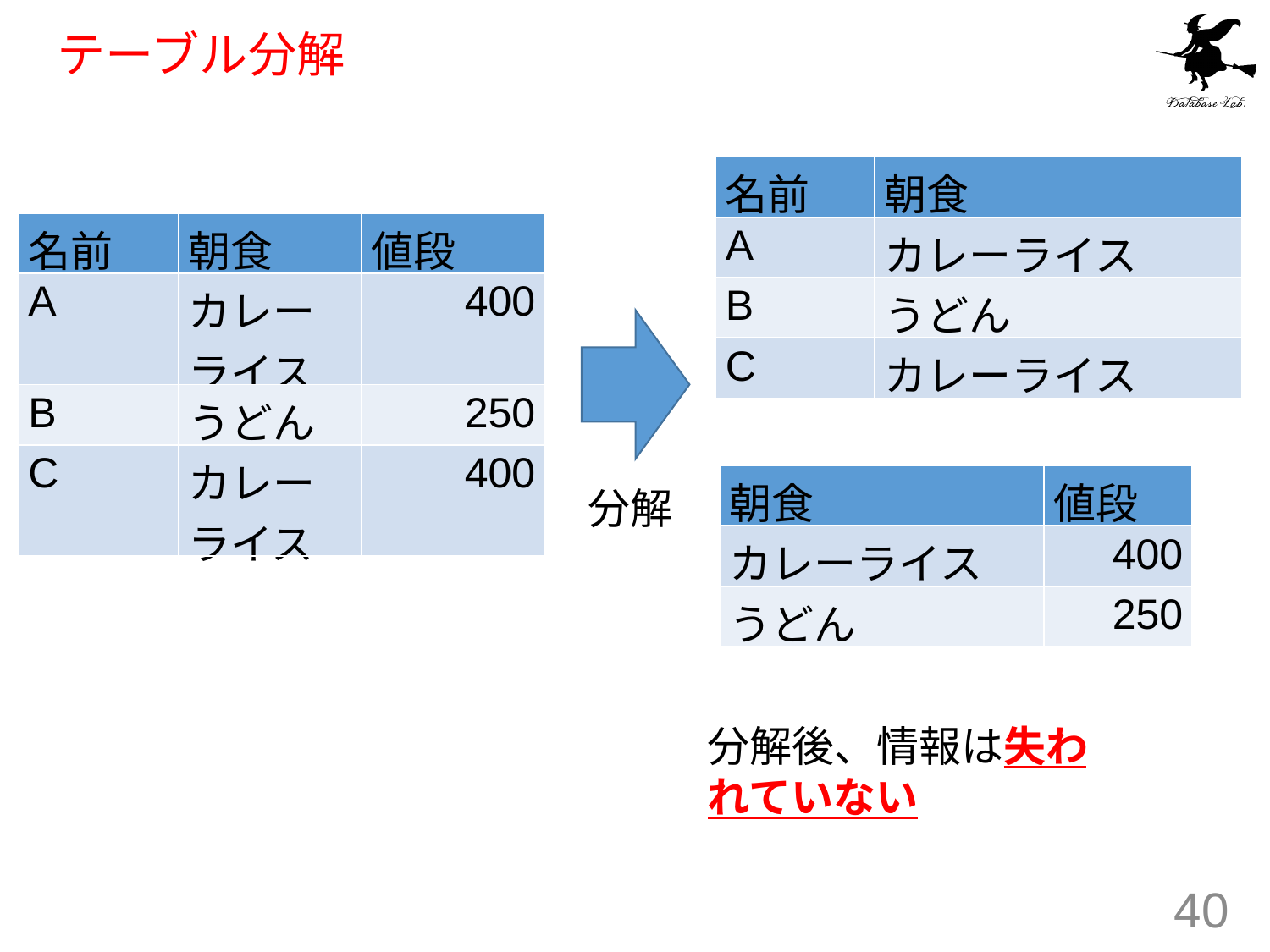

# テーブル分解
| 名前 | 朝食 |
| --- | --- |
| A | カレーライス |
| B | うどん |
| C | カレーライス |
| 名前 | 朝食 | 値段 |
| --- | --- | --- |
| A | カレーライス | 400 |
| B | うどん | 250 |
| C | カレーライス | 400 |

| 朝食 | 値段 |
| --- | --- |
| カレーライス | 400 |
| うどん | 250 |
分解
分解後、情報は失われていない

40